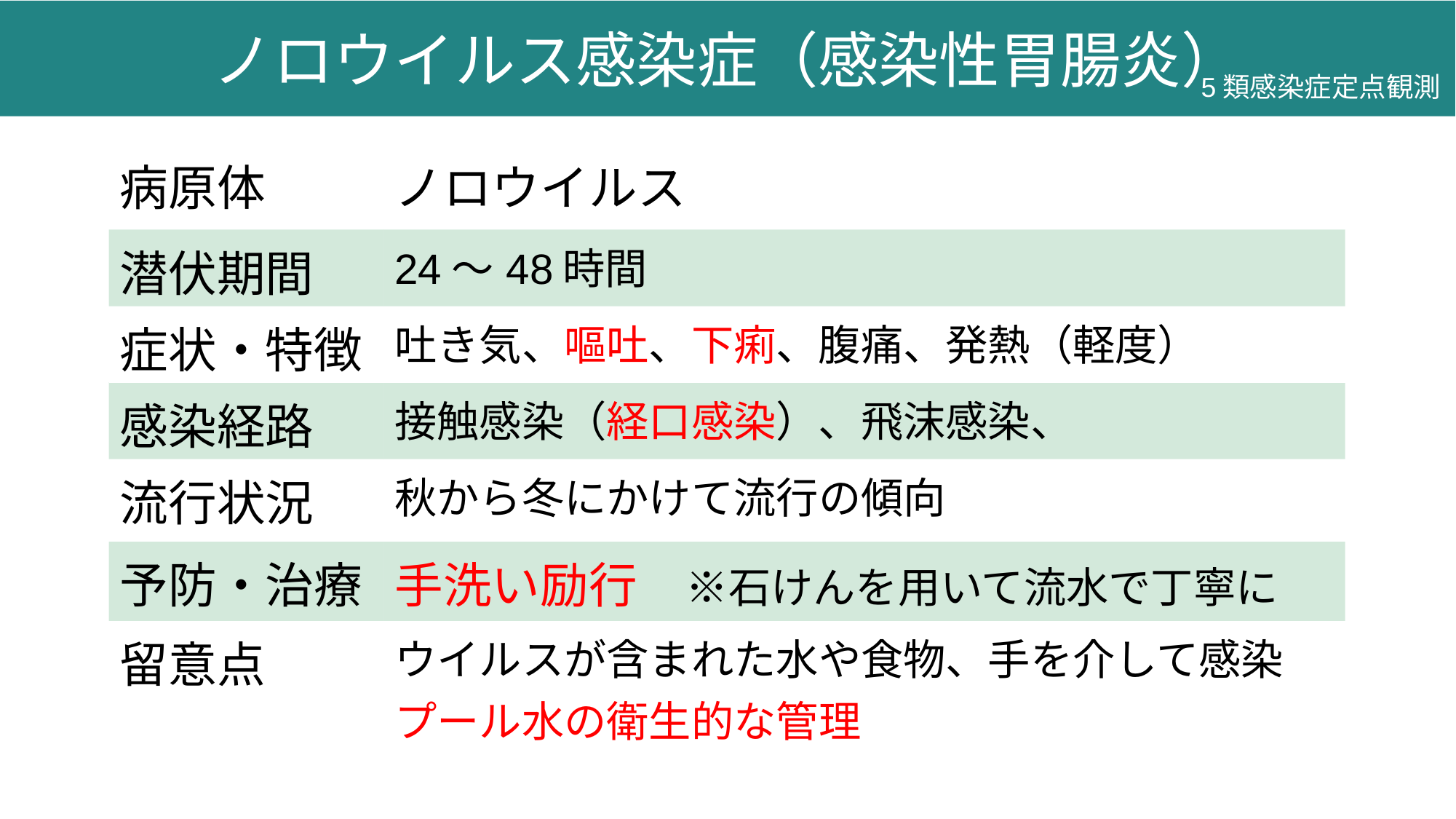

ノロウイルス感染症（感染性胃腸炎）
5類感染症定点観測
| 病原体 | ノロウイルス |
| --- | --- |
| 潜伏期間 | 24～48時間 |
| 症状・特徴 | 吐き気、嘔吐、下痢、腹痛、発熱（軽度） |
| 感染経路 | 接触感染（経口感染）、飛沫感染、 |
| 流行状況 | 秋から冬にかけて流行の傾向 |
| 予防・治療 | 手洗い励行　※石けんを用いて流水で丁寧に |
| 留意点 | ウイルスが含まれた水や食物、手を介して感染 プール水の衛生的な管理 |